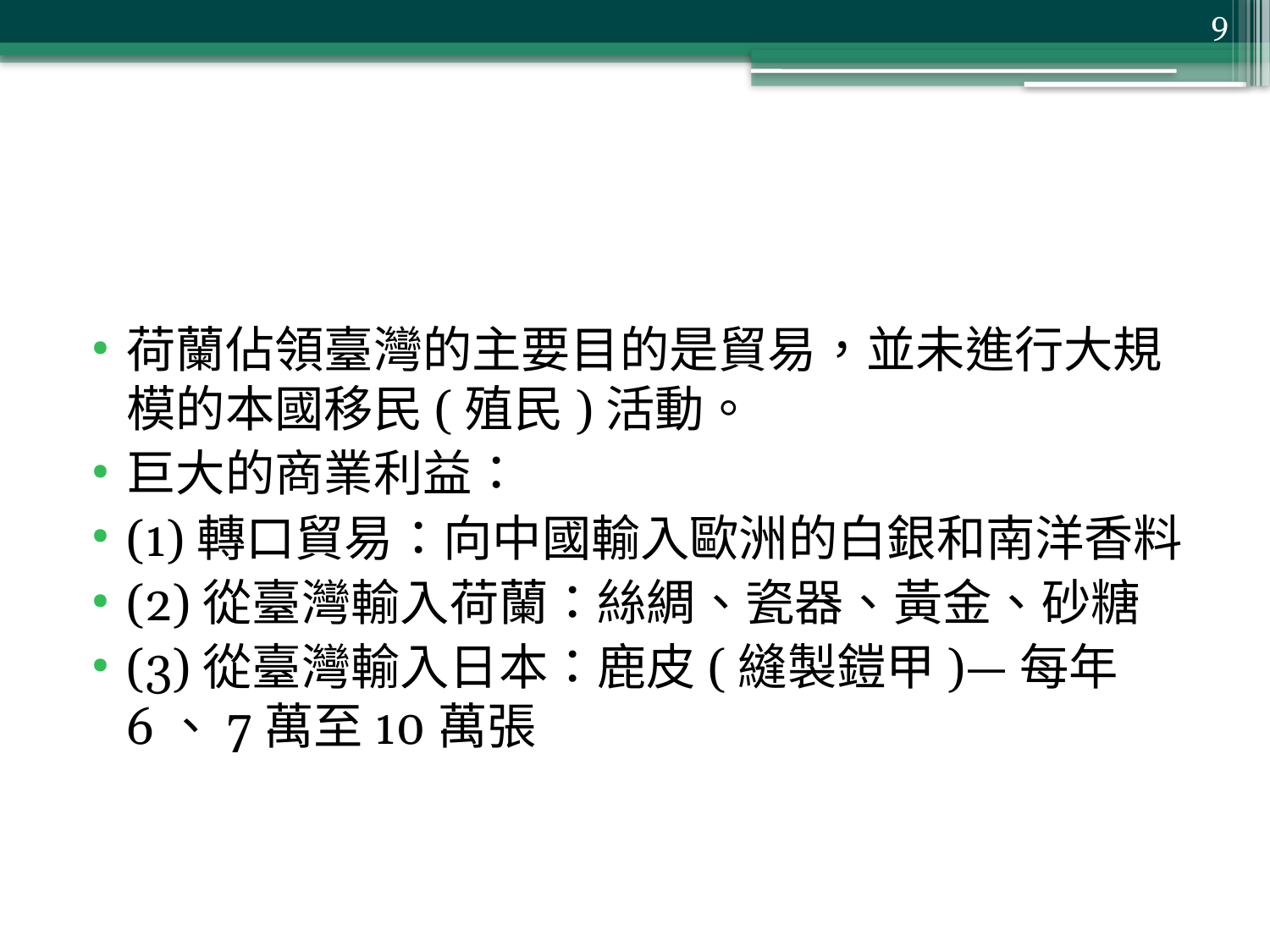

9
#
荷蘭佔領臺灣的主要目的是貿易，並未進行大規模的本國移民(殖民)活動。
巨大的商業利益：
(1)轉口貿易：向中國輸入歐洲的白銀和南洋香料
(2)從臺灣輸入荷蘭：絲綢、瓷器、黃金、砂糖
(3)從臺灣輸入日本：鹿皮(縫製鎧甲)—每年6、7萬至10萬張